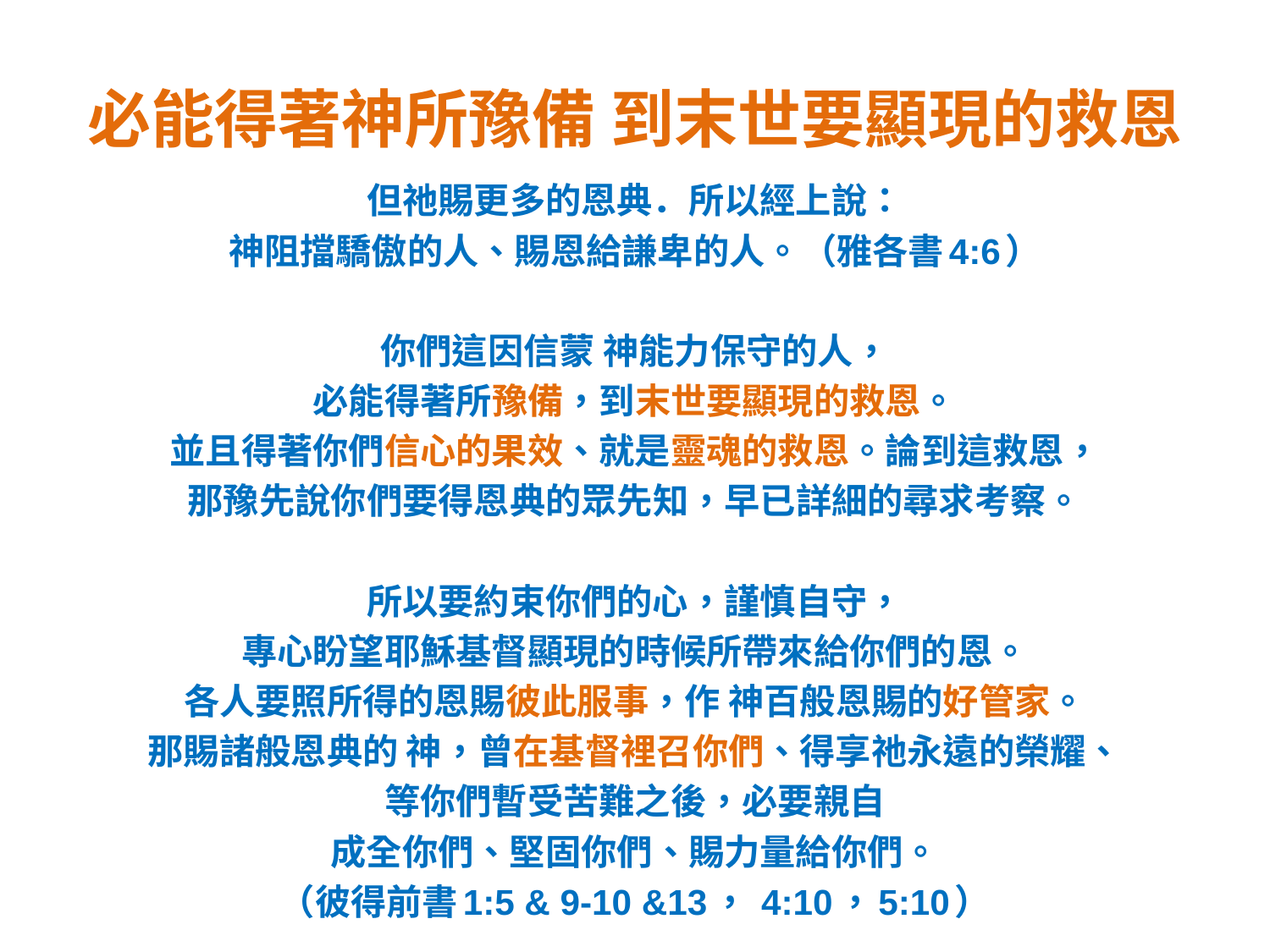

# 必能得著神所豫備 到末世要顯現的救恩
但祂賜更多的恩典．所以經上說：
神阻擋驕傲的人、賜恩給謙卑的人。（雅各書4:6）

你們這因信蒙 神能力保守的人，
必能得著所豫備，到末世要顯現的救恩。
並且得著你們信心的果效、就是靈魂的救恩。論到這救恩，
那豫先說你們要得恩典的眾先知，早已詳細的尋求考察。

所以要約束你們的心，謹慎自守，
專心盼望耶穌基督顯現的時候所帶來給你們的恩。
各人要照所得的恩賜彼此服事，作 神百般恩賜的好管家。
那賜諸般恩典的 神，曾在基督裡召你們、得享祂永遠的榮耀、
等你們暫受苦難之後，必要親自
成全你們、堅固你們、賜力量給你們。
（彼得前書1:5 & 9-10 &13， 4:10，5:10）